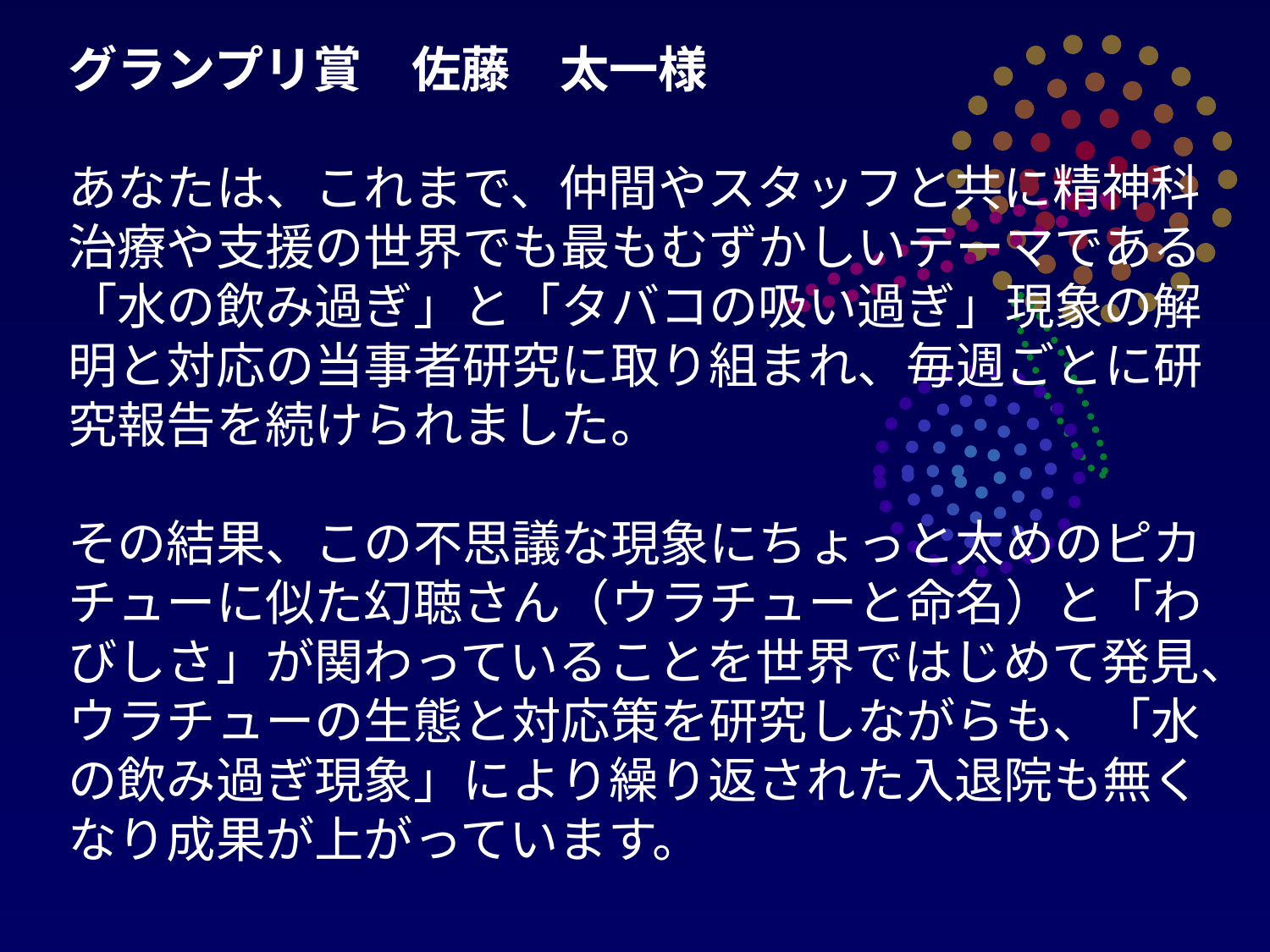

グランプリ賞　佐藤　太一様

あなたは、これまで、仲間やスタッフと共に精神科治療や支援の世界でも最もむずかしいテーマである「水の飲み過ぎ」と「タバコの吸い過ぎ」現象の解明と対応の当事者研究に取り組まれ、毎週ごとに研究報告を続けられました。

その結果、この不思議な現象にちょっと太めのピカチューに似た幻聴さん（ウラチューと命名）と「わびしさ」が関わっていることを世界ではじめて発見、ウラチューの生態と対応策を研究しながらも、「水の飲み過ぎ現象」により繰り返された入退院も無くなり成果が上がっています。